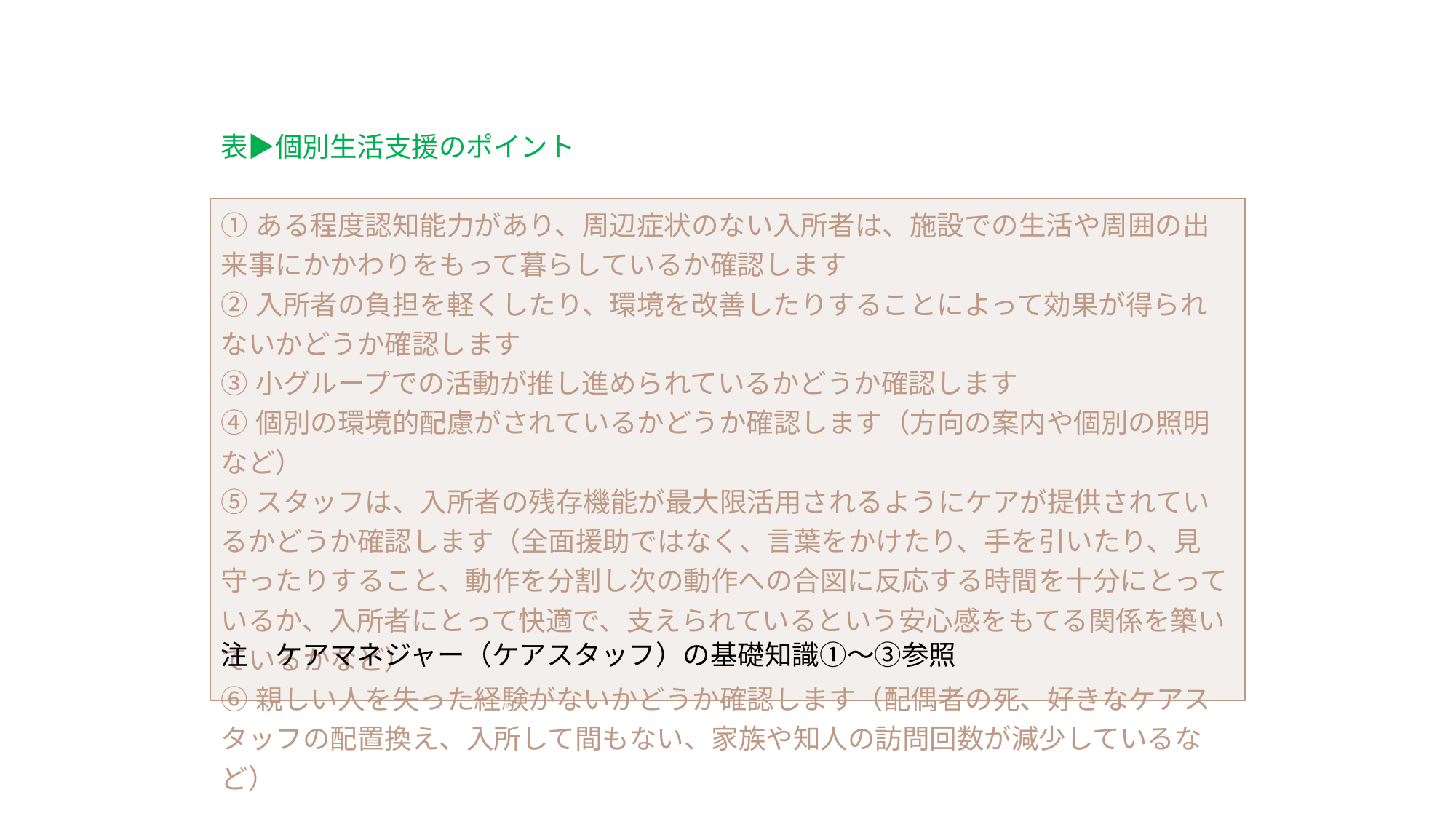

表▶個別生活支援のポイント
| ①ある程度認知能力があり、周辺症状のない入所者は、施設での生活や周囲の出来事にかかわりをもって暮らしているか確認します ②入所者の負担を軽くしたり、環境を改善したりすることによって効果が得られないかどうか確認します ③小グループでの活動が推し進められているかどうか確認します ④個別の環境的配慮がされているかどうか確認します（方向の案内や個別の照明など） ⑤スタッフは、入所者の残存機能が最大限活用されるようにケアが提供されているかどうか確認します（全面援助ではなく、言葉をかけたり、手を引いたり、見守ったりすること、動作を分割し次の動作への合図に反応する時間を十分にとっているか、入所者にとって快適で、支えられているという安心感をもてる関係を築いているかなど） ⑥親しい人を失った経験がないかどうか確認します（配偶者の死、好きなケアスタッフの配置換え、入所して間もない、家族や知人の訪問回数が減少しているなど） |
| --- |
注　ケアマネジャー（ケアスタッフ）の基礎知識①〜③参照